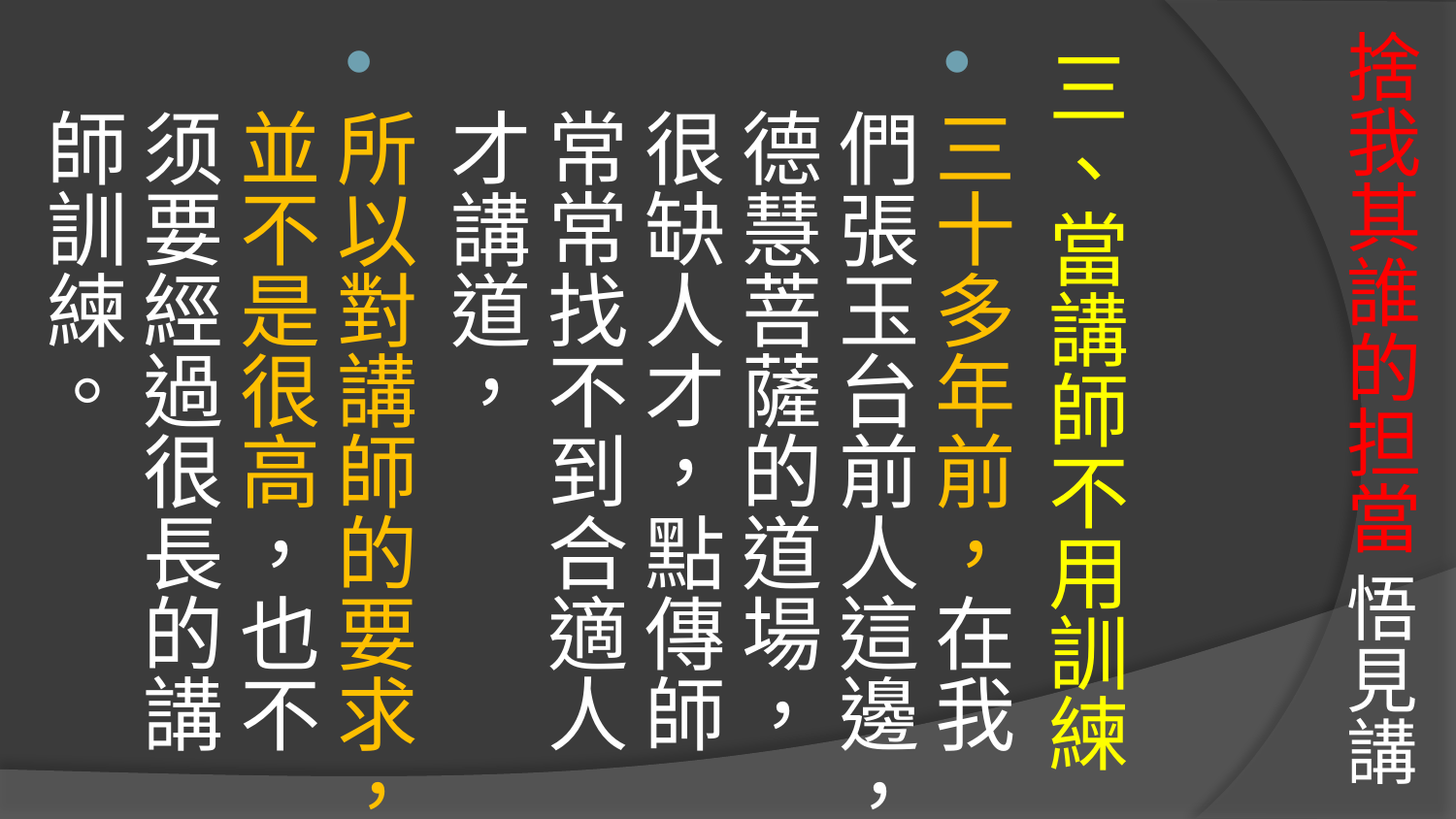

# 捨我其誰的担當 悟見講
三、當講師不用訓練
三十多年前，在我們張玉台前人這邊，德慧菩薩的道場，很缺人才，點傳師常常找不到合適人才講道，
所以對講師的要求，並不是很高，也不须要經過很長的講師訓練。